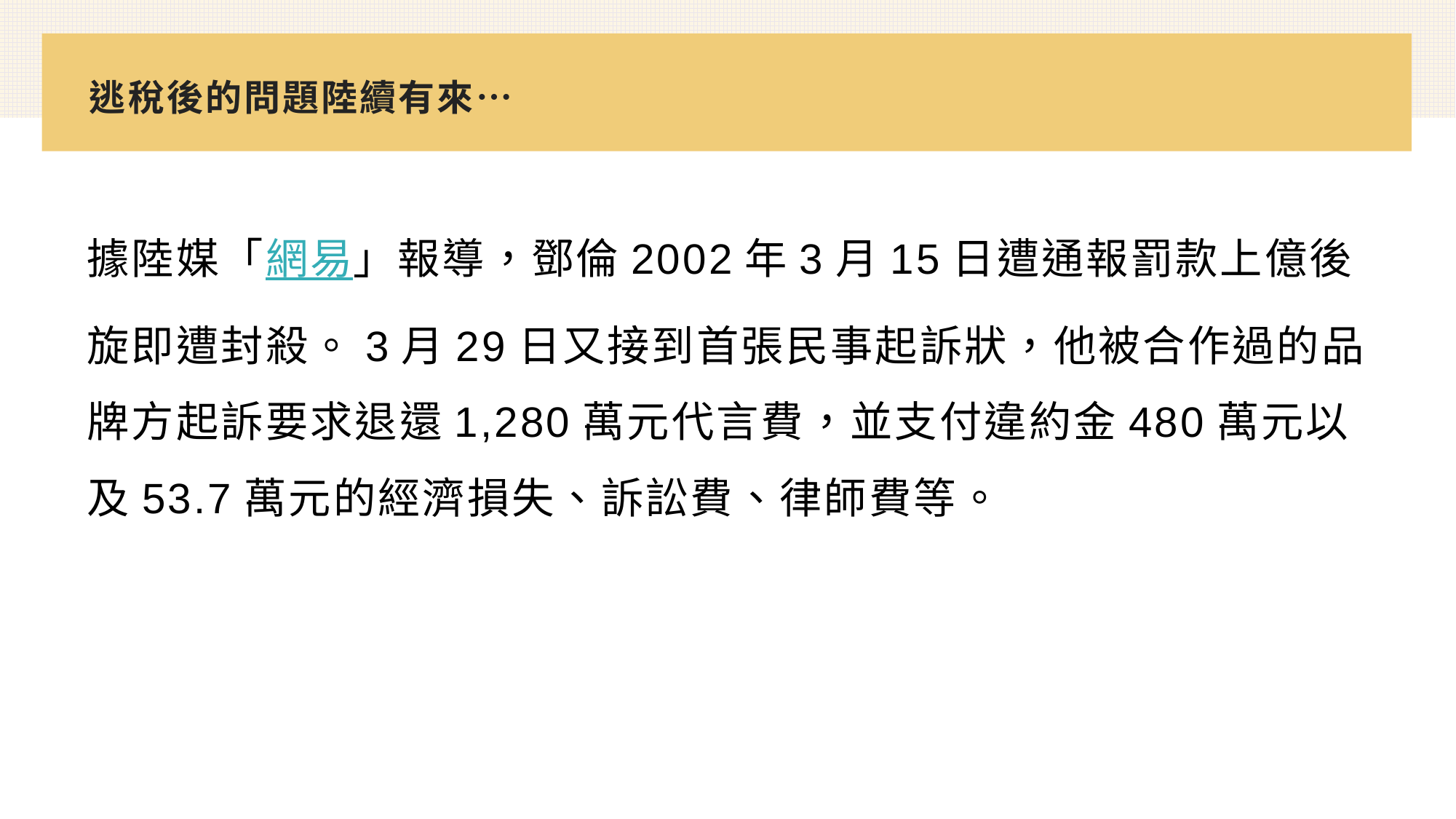

# 逃稅後的問題陸續有來…
據陸媒「網易」報導，鄧倫2002年3月15日遭通報罰款上億後旋即遭封殺。3月29日又接到首張民事起訴狀，他被合作過的品牌方起訴要求退還1,280萬元代言費，並支付違約金480萬元以及53.7萬元的經濟損失、訴訟費、律師費等。